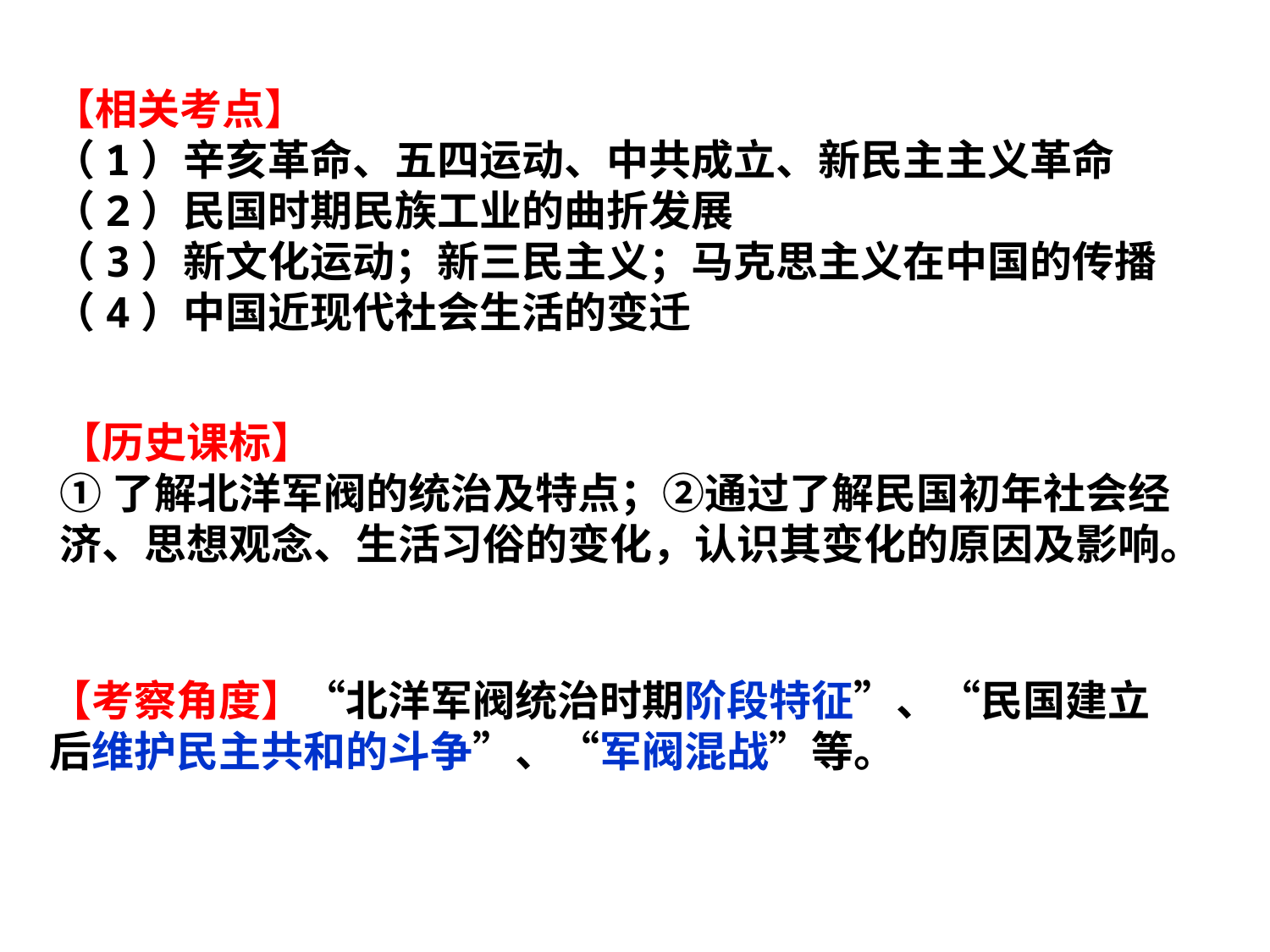

【相关考点】
（1）辛亥革命、五四运动、中共成立、新民主主义革命
（2）民国时期民族工业的曲折发展
（3）新文化运动；新三民主义；马克思主义在中国的传播
（4）中国近现代社会生活的变迁
【历史课标】
①了解北洋军阀的统治及特点；②通过了解民国初年社会经济、思想观念、生活习俗的变化，认识其变化的原因及影响。
【考察角度】“北洋军阀统治时期阶段特征”、“民国建立后维护民主共和的斗争”、“军阀混战”等。